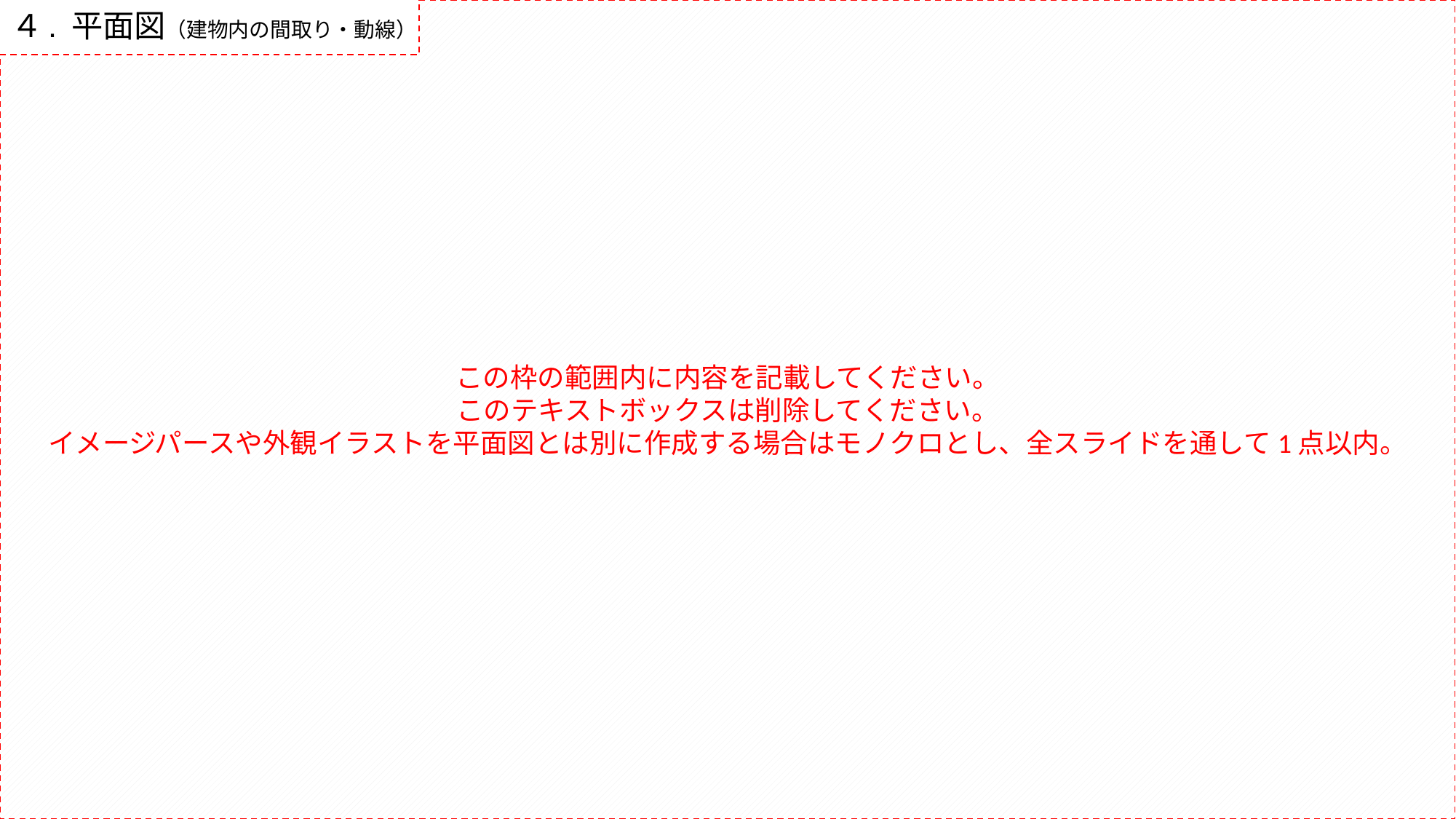

この枠の範囲内に内容を記載してください。
このテキストボックスは削除してください。
イメージパースや外観イラストを平面図とは別に作成する場合はモノクロとし、全スライドを通して1点以内。
# ４. 平面図（建物内の間取り・動線）